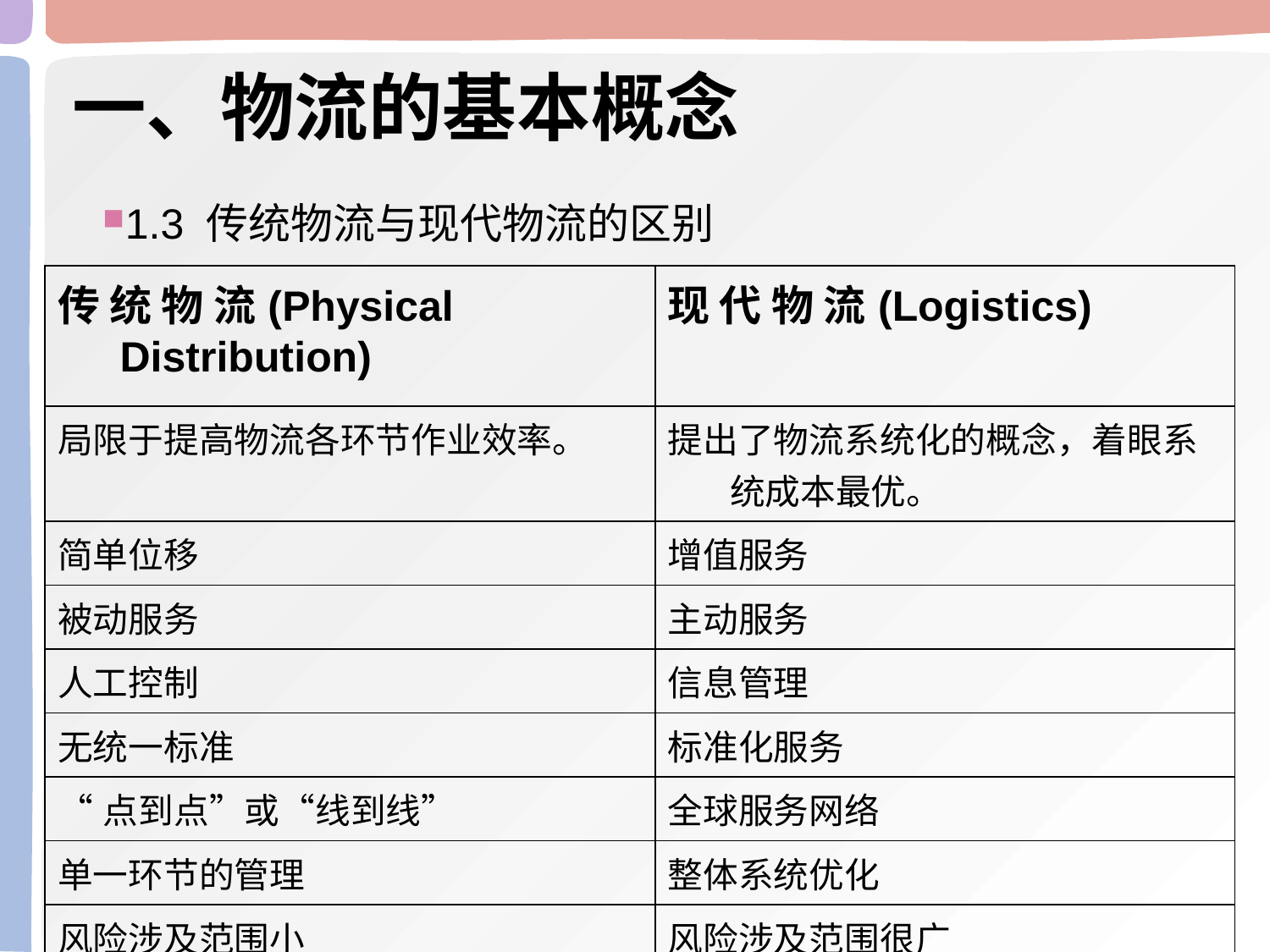

一、物流的基本概念
1.3 传统物流与现代物流的区别

| 传 统 物 流(Physical Distribution) | 现 代 物 流(Logistics) |
| --- | --- |
| 局限于提高物流各环节作业效率。 | 提出了物流系统化的概念，着眼系统成本最优。 |
| 简单位移 | 增值服务 |
| 被动服务 | 主动服务 |
| 人工控制 | 信息管理 |
| 无统一标准 | 标准化服务 |
| “点到点”或“线到线” | 全球服务网络 |
| 单一环节的管理 | 整体系统优化 |
| 风险涉及范围小 | 风险涉及范围很广 |